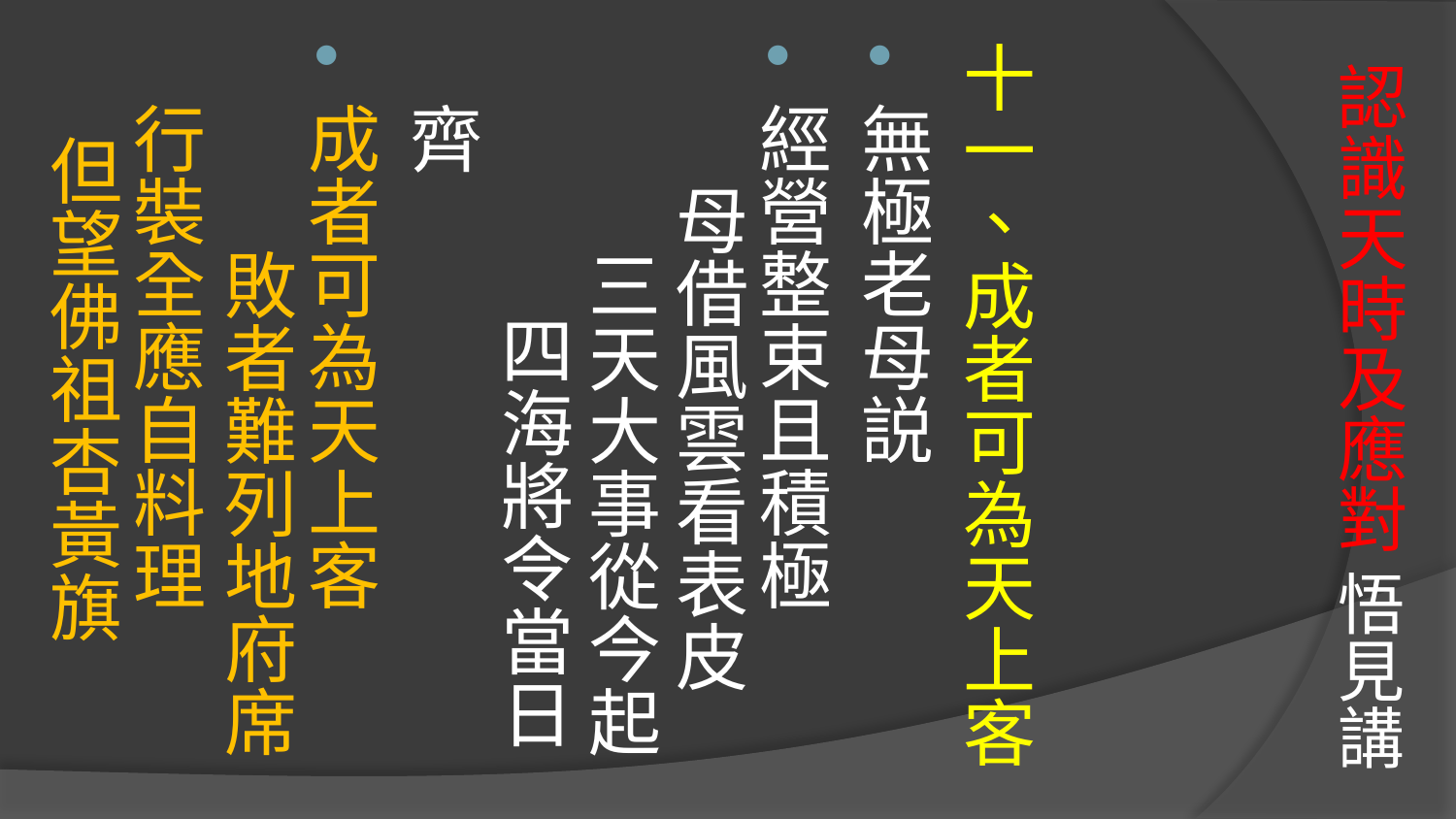

十一、成者可為天上客
無極老母説
經營整束且積極                母借風雲看表皮               三天大事從今起               四海將令當日齊
成者可為天上客                    敗者難列地府席
行裝全應自料理             但望佛祖杏黃旗
# 認識天時及應對 悟見講